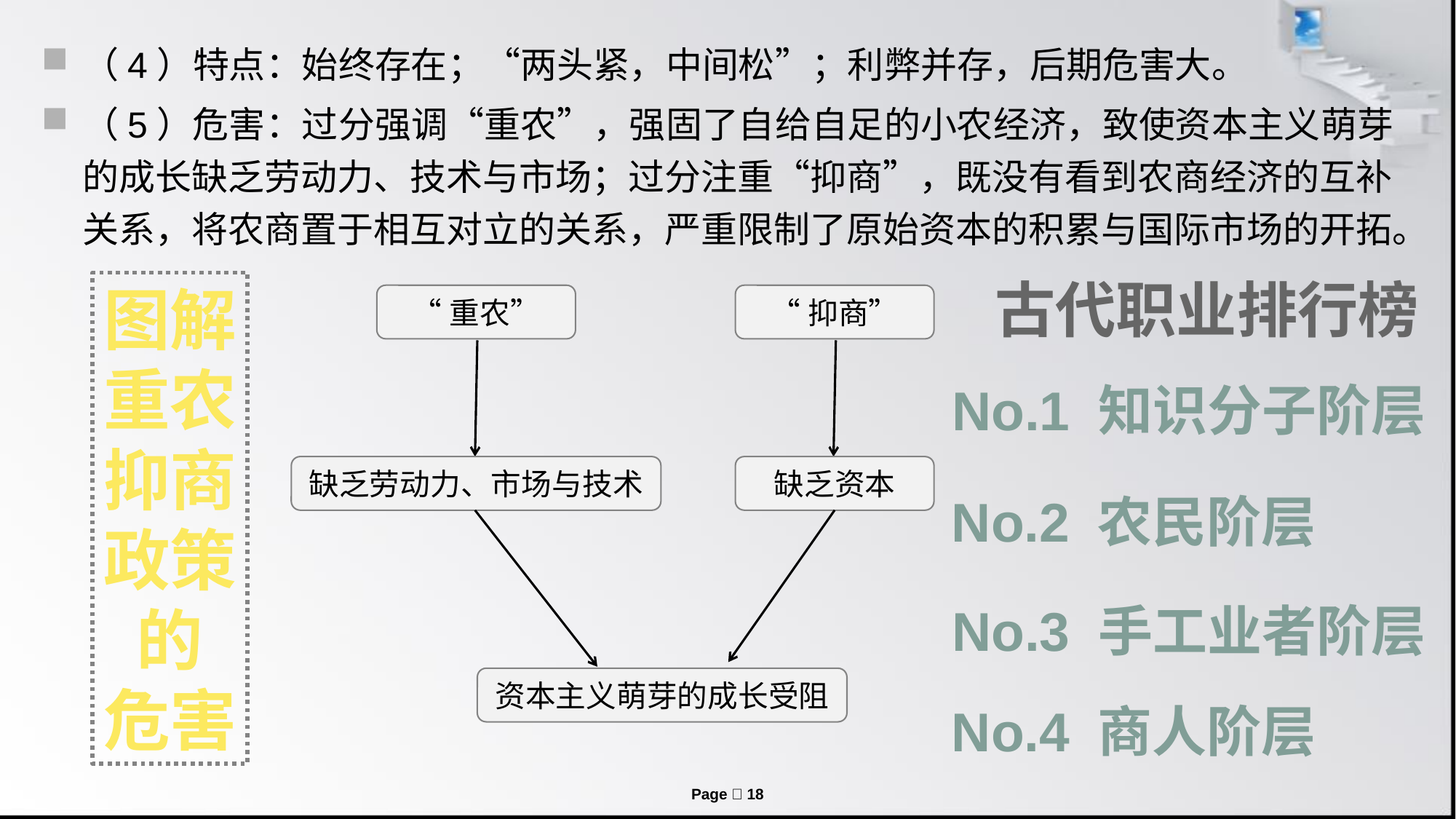

（4）特点：始终存在；“两头紧，中间松”；利弊并存，后期危害大。
（5）危害：过分强调“重农”，强固了自给自足的小农经济，致使资本主义萌芽的成长缺乏劳动力、技术与市场；过分注重“抑商”，既没有看到农商经济的互补关系，将农商置于相互对立的关系，严重限制了原始资本的积累与国际市场的开拓。
古代职业排行榜
图解
重农
抑商
政策
的
危害
“重农”
“抑商”
No.1 知识分子阶层
缺乏劳动力、市场与技术
缺乏资本
No.2 农民阶层
No.3 手工业者阶层
资本主义萌芽的成长受阻
No.4 商人阶层